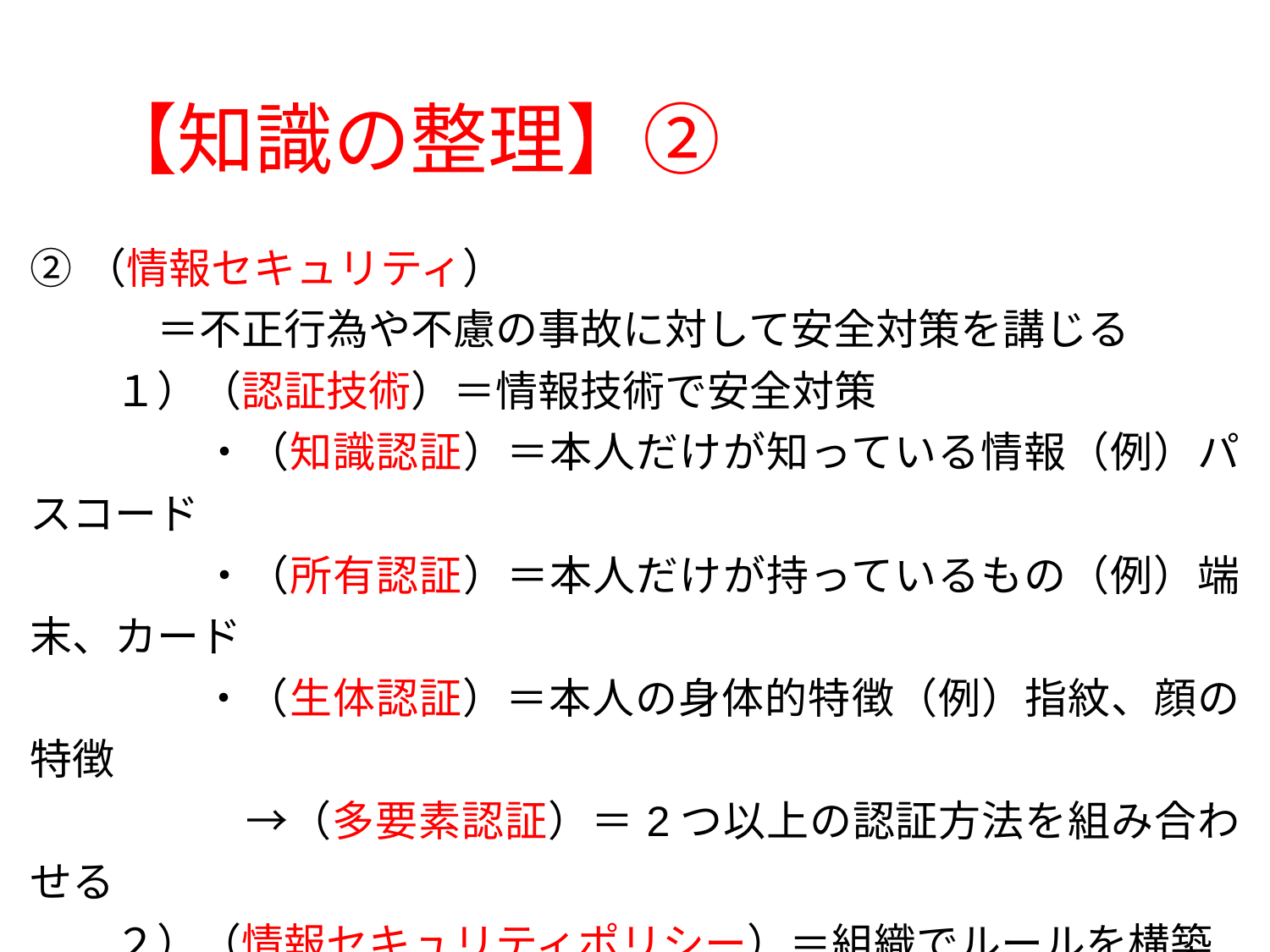

# 【知識の整理】②
| ②（情報セキュリティ） 　　　＝不正行為や不慮の事故に対して安全対策を講じる |
| --- |
| １）（認証技術）＝情報技術で安全対策 |
| ・（知識認証）＝本人だけが知っている情報（例）パスコード 　　　　・（所有認証）＝本人だけが持っているもの（例）端末、カード 　　　　・（生体認証）＝本人の身体的特徴（例）指紋、顔の特徴 |
| →（多要素認証）＝2つ以上の認証方法を組み合わせる |
| ２）（情報セキュリティポリシー）＝組織でルールを構築 |
| ・機密性＝許可された人だけがアクセスできるように制限 |
| ・完全性＝内容が正確で、不正に改ざんされないように制限 |
| ・可用性＝必要な時に使えるよう、システムダウンの対策 |
| ３）個人で・・推測されにくいパスワード、情報モラル・法律 |